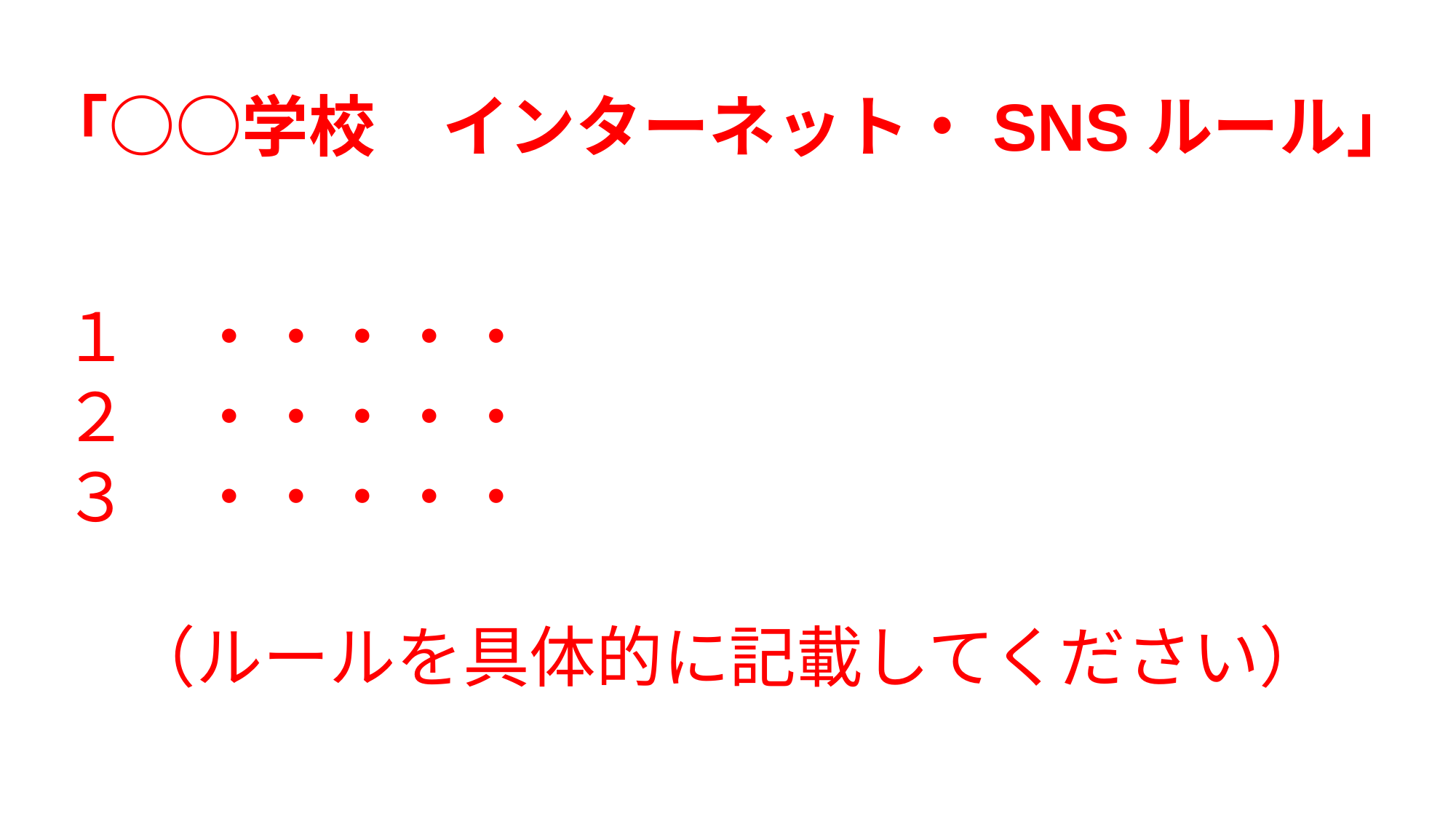

# 「○○学校　インターネット・SNSルール」

１　・・・・・
２　・・・・・
３　・・・・・

　（ルールを具体的に記載してください）